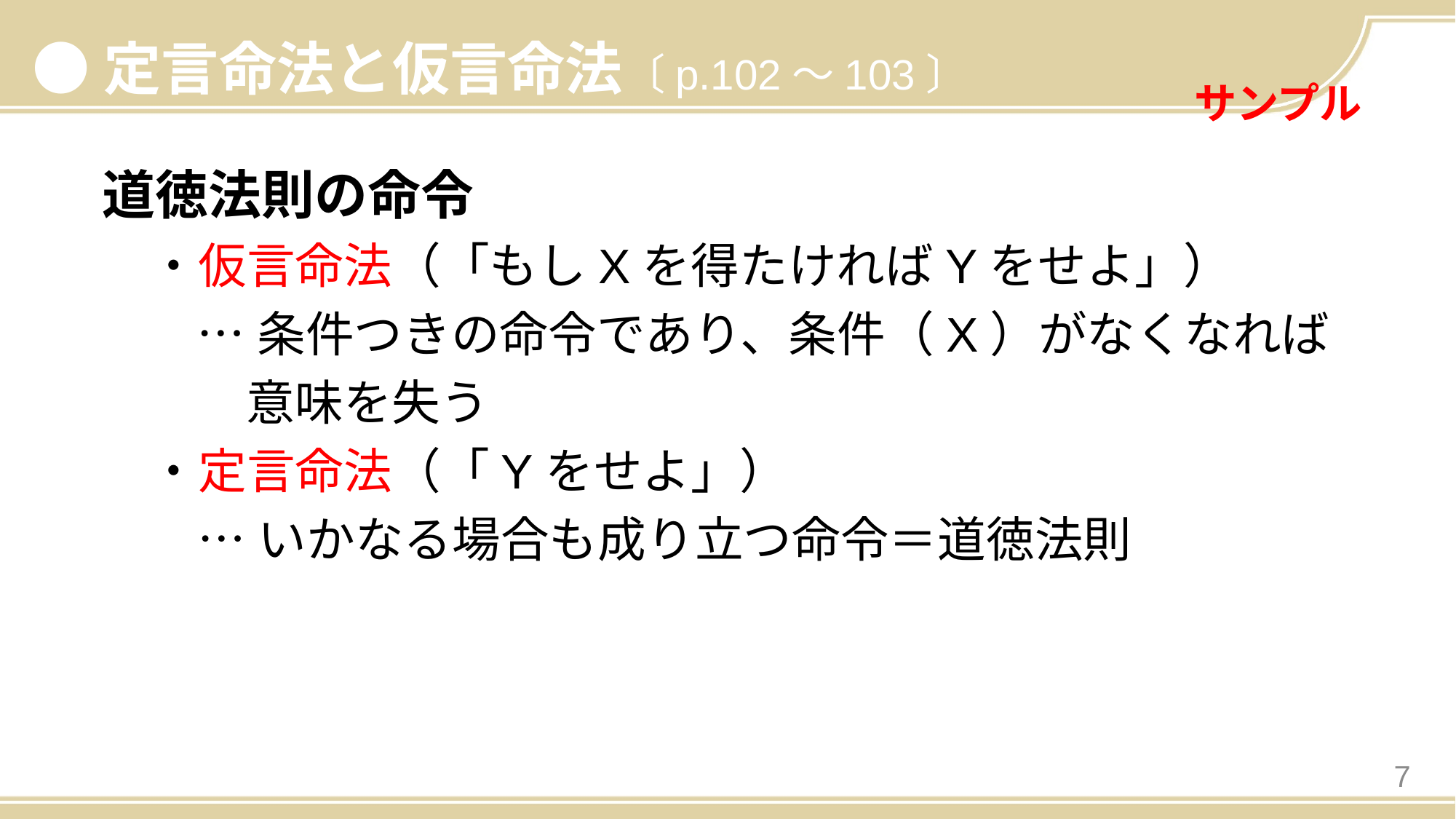

●定言命法と仮言命法〔p.102～103〕
道徳法則の命令
・仮言命法（「もしXを得たければYをせよ」）
…条件つきの命令であり、条件（X）がなくなれば
意味を失う
・定言命法（「Yをせよ」）
…いかなる場合も成り立つ命令＝道徳法則